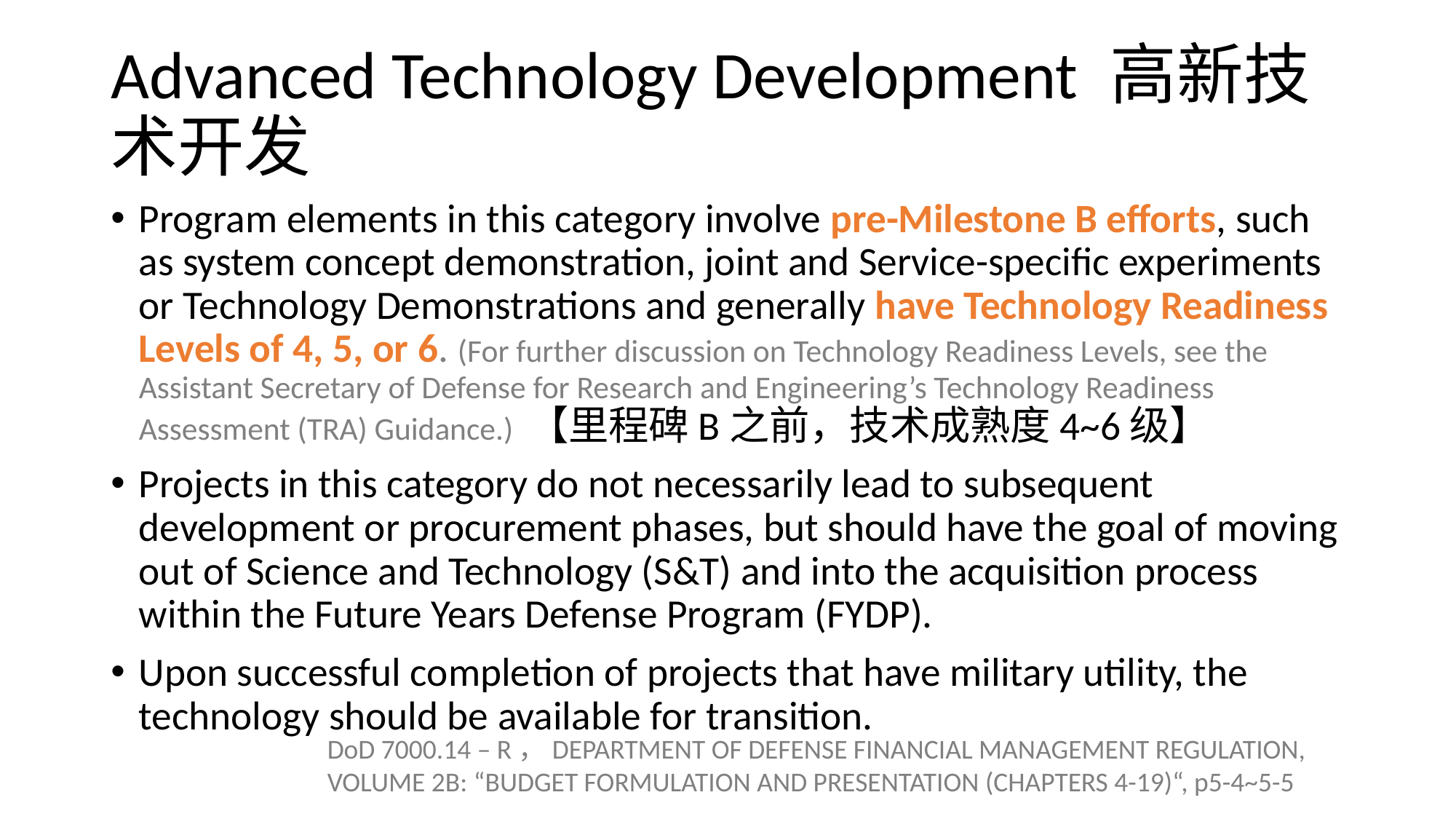

# Advanced Technology Development 高新技术开发
Program elements in this category involve pre-Milestone B efforts, such as system concept demonstration, joint and Service-specific experiments or Technology Demonstrations and generally have Technology Readiness Levels of 4, 5, or 6. (For further discussion on Technology Readiness Levels, see the Assistant Secretary of Defense for Research and Engineering’s Technology Readiness Assessment (TRA) Guidance.) 【里程碑B之前，技术成熟度4~6级】
Projects in this category do not necessarily lead to subsequent development or procurement phases, but should have the goal of moving out of Science and Technology (S&T) and into the acquisition process within the Future Years Defense Program (FYDP).
Upon successful completion of projects that have military utility, the technology should be available for transition.
DoD 7000.14 – R，DEPARTMENT OF DEFENSE FINANCIAL MANAGEMENT REGULATION, VOLUME 2B: “BUDGET FORMULATION AND PRESENTATION (CHAPTERS 4-19)“, p5-4~5-5